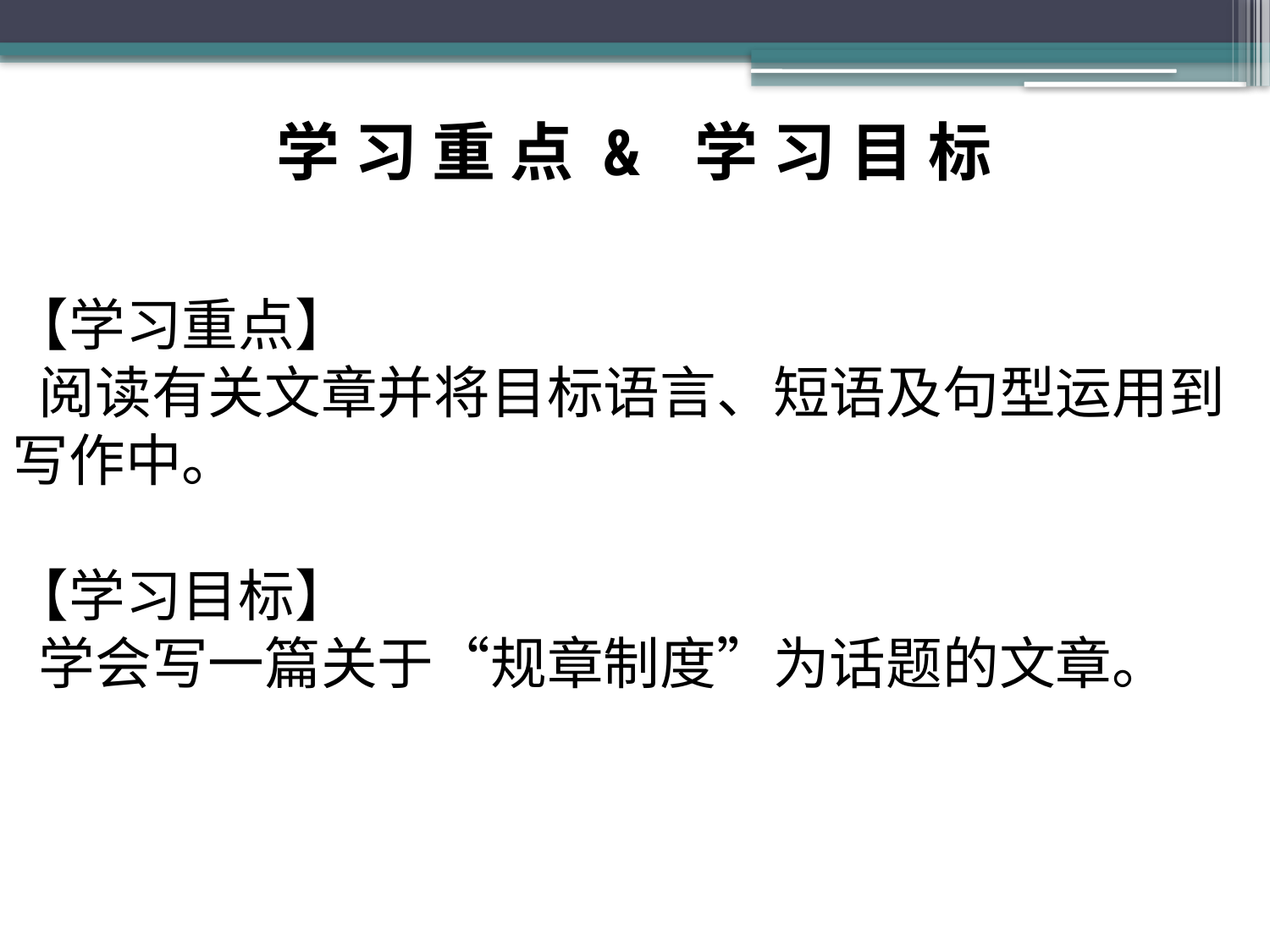

学 习 重 点 & 学 习 目 标
【学习重点】
 阅读有关文章并将目标语言、短语及句型运用到写作中。

【学习目标】
 学会写一篇关于“规章制度”为话题的文章。